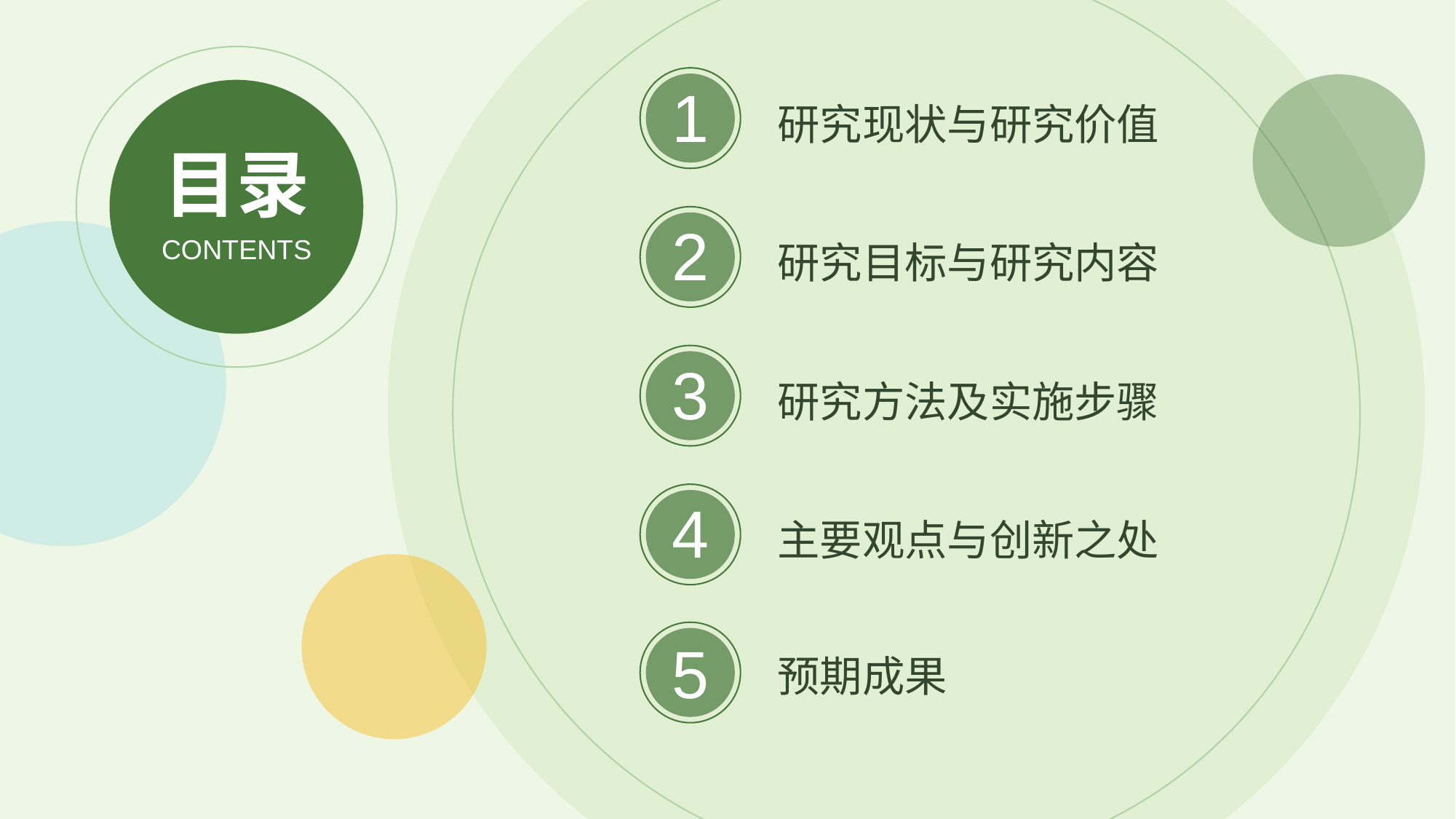

1
研究现状与研究价值
目录

2
CONTENTS
研究目标与研究内容

3
研究方法及实施步骤

4
主要观点与创新之处

5
预期成果